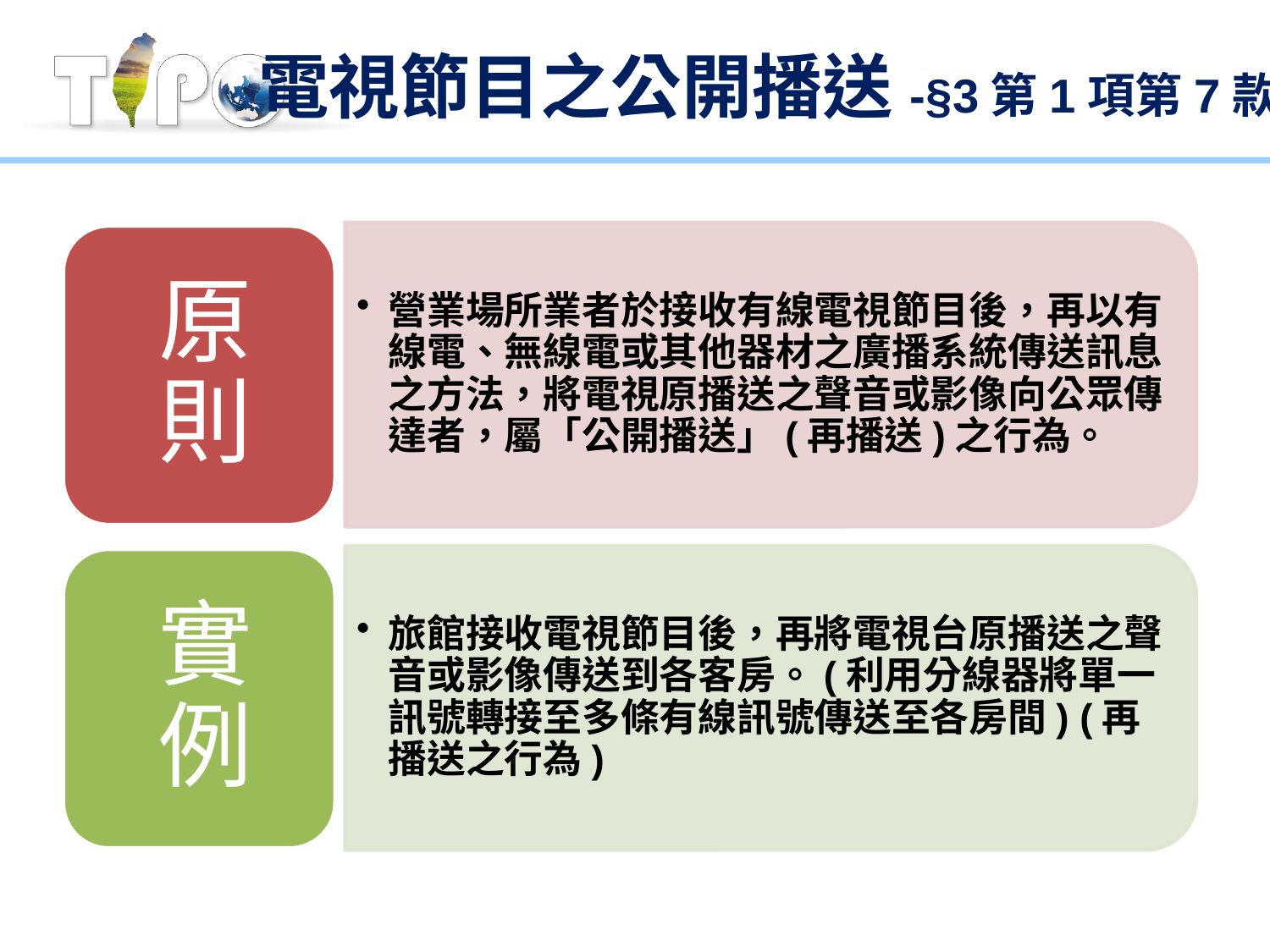

# 電視節目之公開播送-§3第1項第7款
營業場所業者於接收有線電視節目後，再以有線電、無線電或其他器材之廣播系統傳送訊息之方法，將電視原播送之聲音或影像向公眾傳達者，屬「公開播送」(再播送)之行為。
原則
旅館接收電視節目後，再將電視台原播送之聲音或影像傳送到各客房。(利用分線器將單一訊號轉接至多條有線訊號傳送至各房間) (再播送之行為)
實例